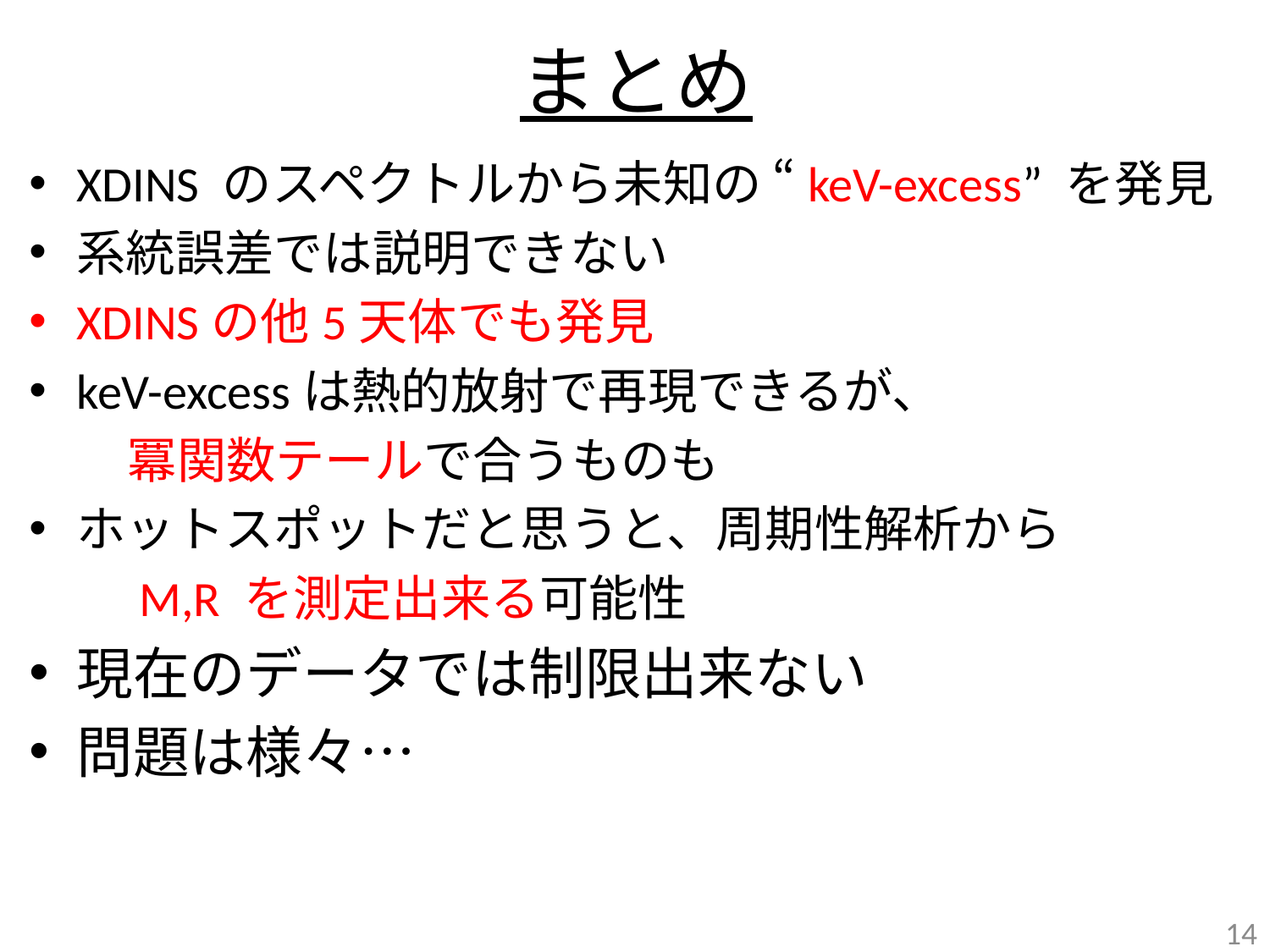

# まとめ
XDINS のスペクトルから未知の “keV-excess” を発見
系統誤差では説明できない
XDINSの他5天体でも発見
keV-excessは熱的放射で再現できるが、
　　冪関数テールで合うものも
ホットスポットだと思うと、周期性解析から
　　M,R を測定出来る可能性
現在のデータでは制限出来ない
問題は様々…
14